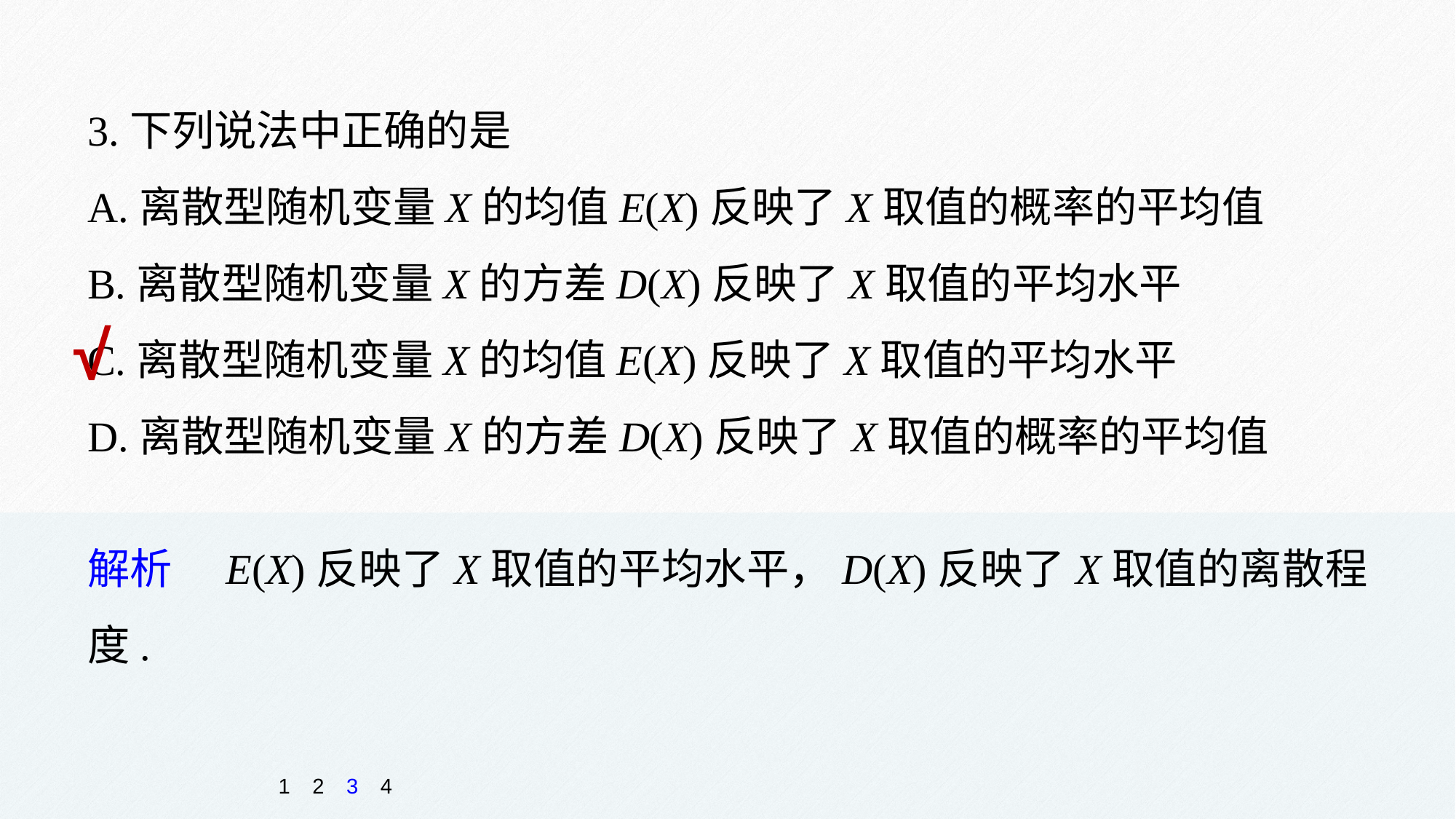

3.下列说法中正确的是
A.离散型随机变量X的均值E(X)反映了X取值的概率的平均值
B.离散型随机变量X的方差D(X)反映了X取值的平均水平
C.离散型随机变量X的均值E(X)反映了X取值的平均水平
D.离散型随机变量X的方差D(X)反映了X取值的概率的平均值
√
解析　E(X)反映了X取值的平均水平，D(X)反映了X取值的离散程度.
1
2
3
4